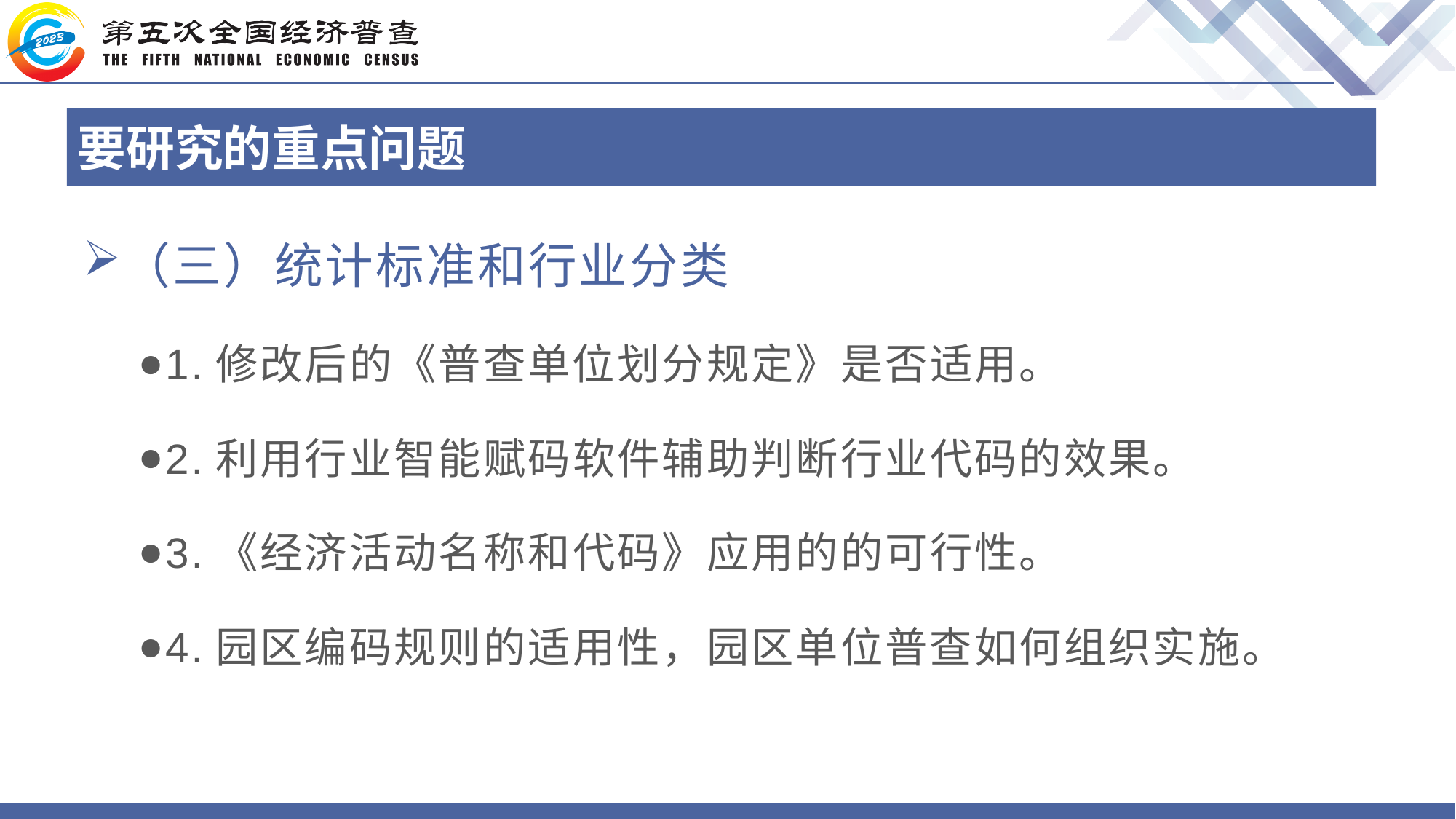

# 要研究的重点问题
（三）统计标准和行业分类
1.修改后的《普查单位划分规定》是否适用。
2.利用行业智能赋码软件辅助判断行业代码的效果。
3.《经济活动名称和代码》应用的的可行性。
4.园区编码规则的适用性，园区单位普查如何组织实施。